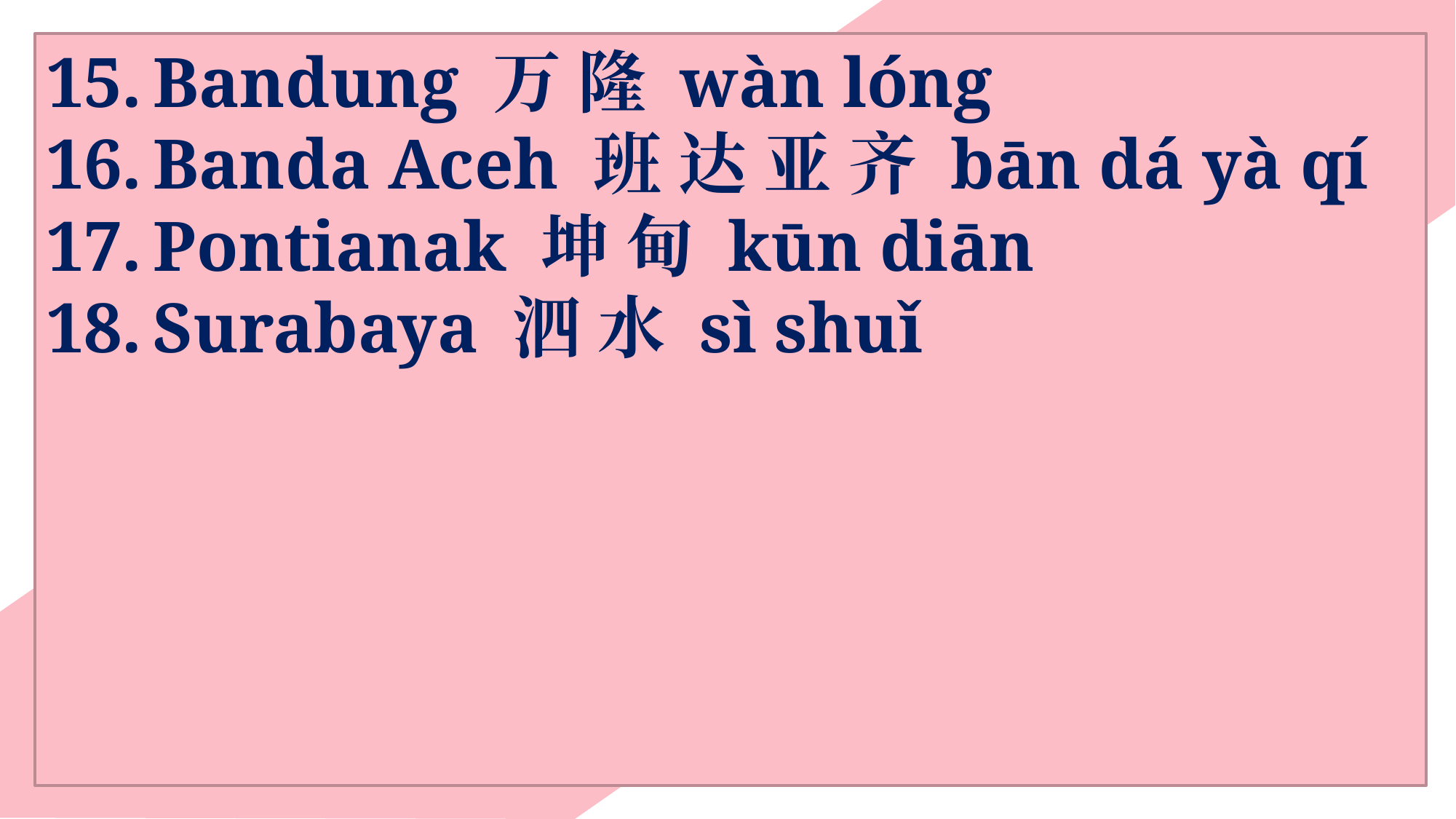

Bandung 万 隆 wàn lóng
Banda Aceh 班 达 亚 齐 bān dá yà qí
Pontianak 坤 甸 kūn diān
Surabaya 泗 水 sì shuǐ